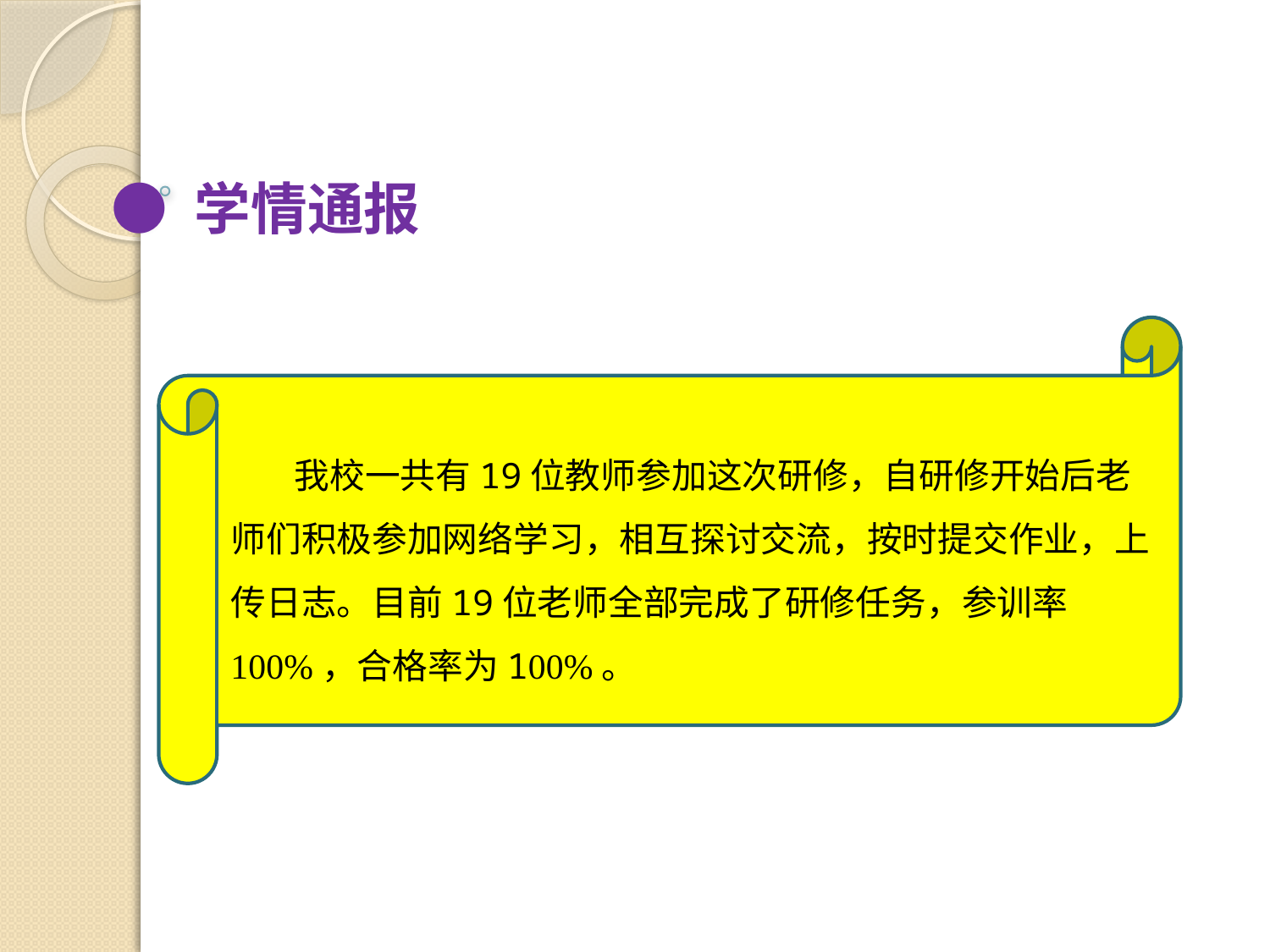

● 学情通报

我校一共有19位教师参加这次研修，自研修开始后老师们积极参加网络学习，相互探讨交流，按时提交作业，上传日志。目前19位老师全部完成了研修任务，参训率100%，合格率为100%。